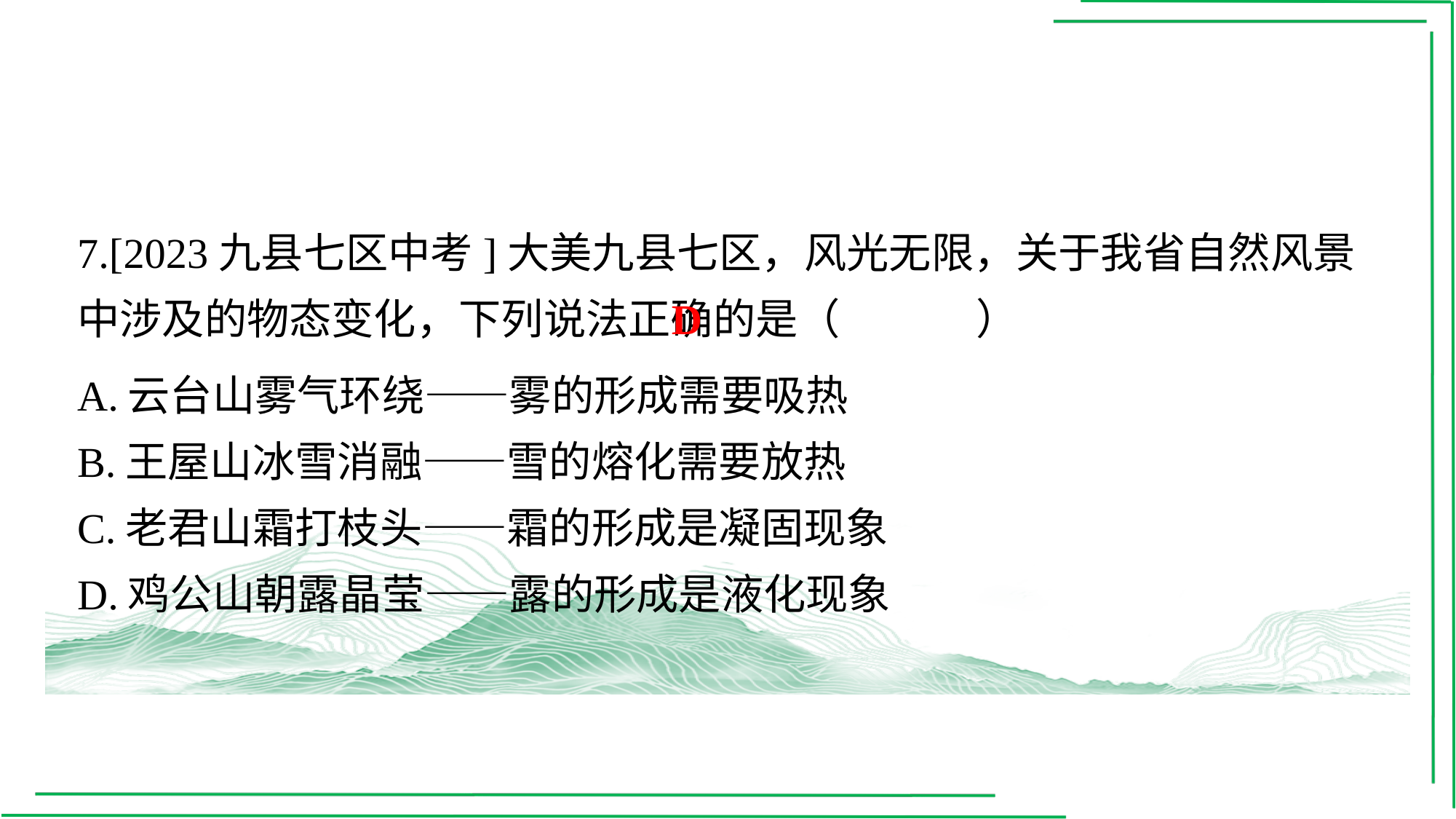

7.[2023九县七区中考]大美九县七区，风光无限，关于我省自然风景中涉及的物态变化，下列说法正确的是（　D　）
D
| A.云台山雾气环绕——雾的形成需要吸热 |
| --- |
| B.王屋山冰雪消融——雪的熔化需要放热 |
| C.老君山霜打枝头——霜的形成是凝固现象 |
| D.鸡公山朝露晶莹——露的形成是液化现象 |